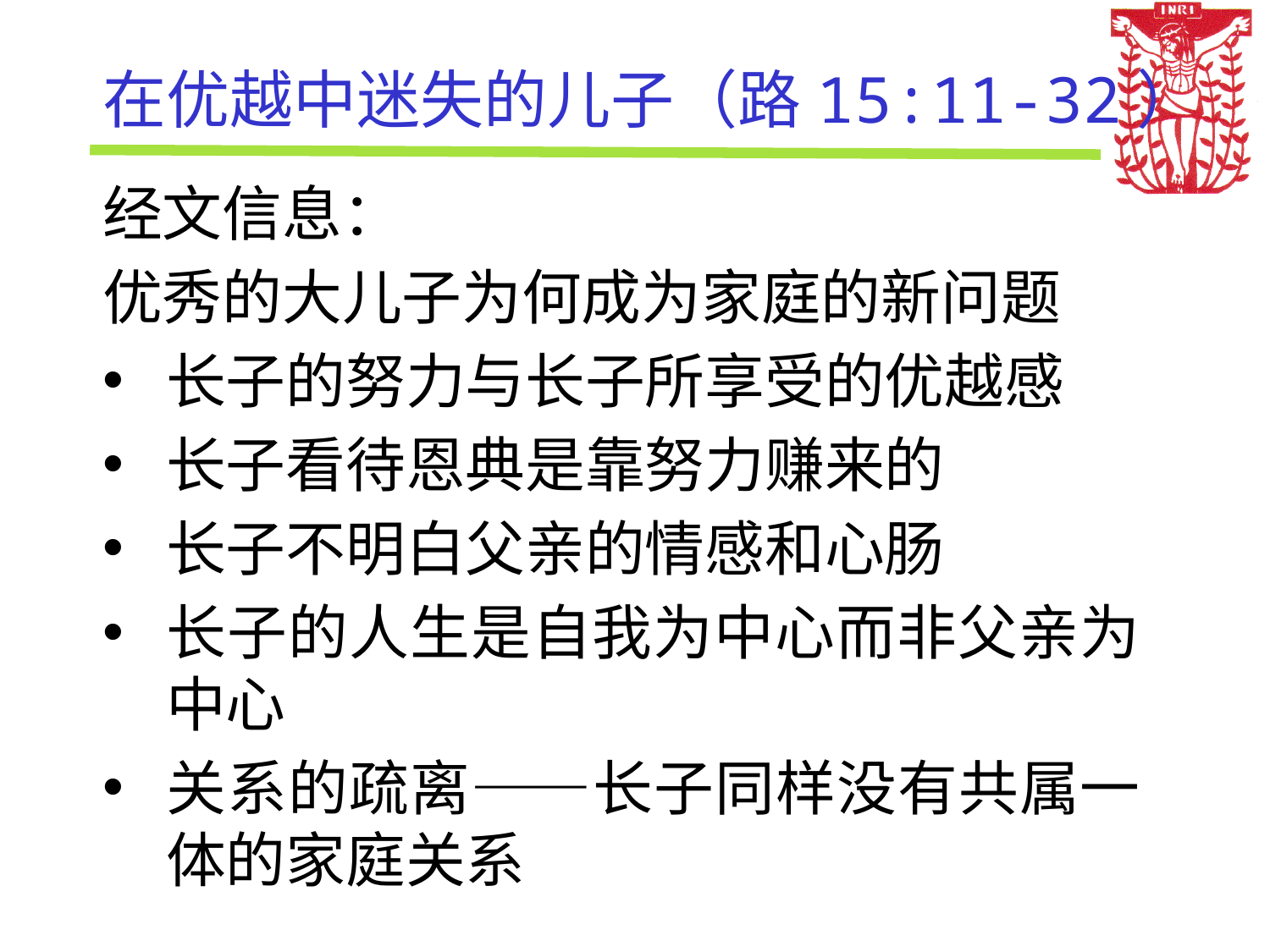

# 在优越中迷失的儿子（路15:11-32）
经文信息：
优秀的大儿子为何成为家庭的新问题
长子的努力与长子所享受的优越感
长子看待恩典是靠努力赚来的
长子不明白父亲的情感和心肠
长子的人生是自我为中心而非父亲为中心
关系的疏离——长子同样没有共属一体的家庭关系